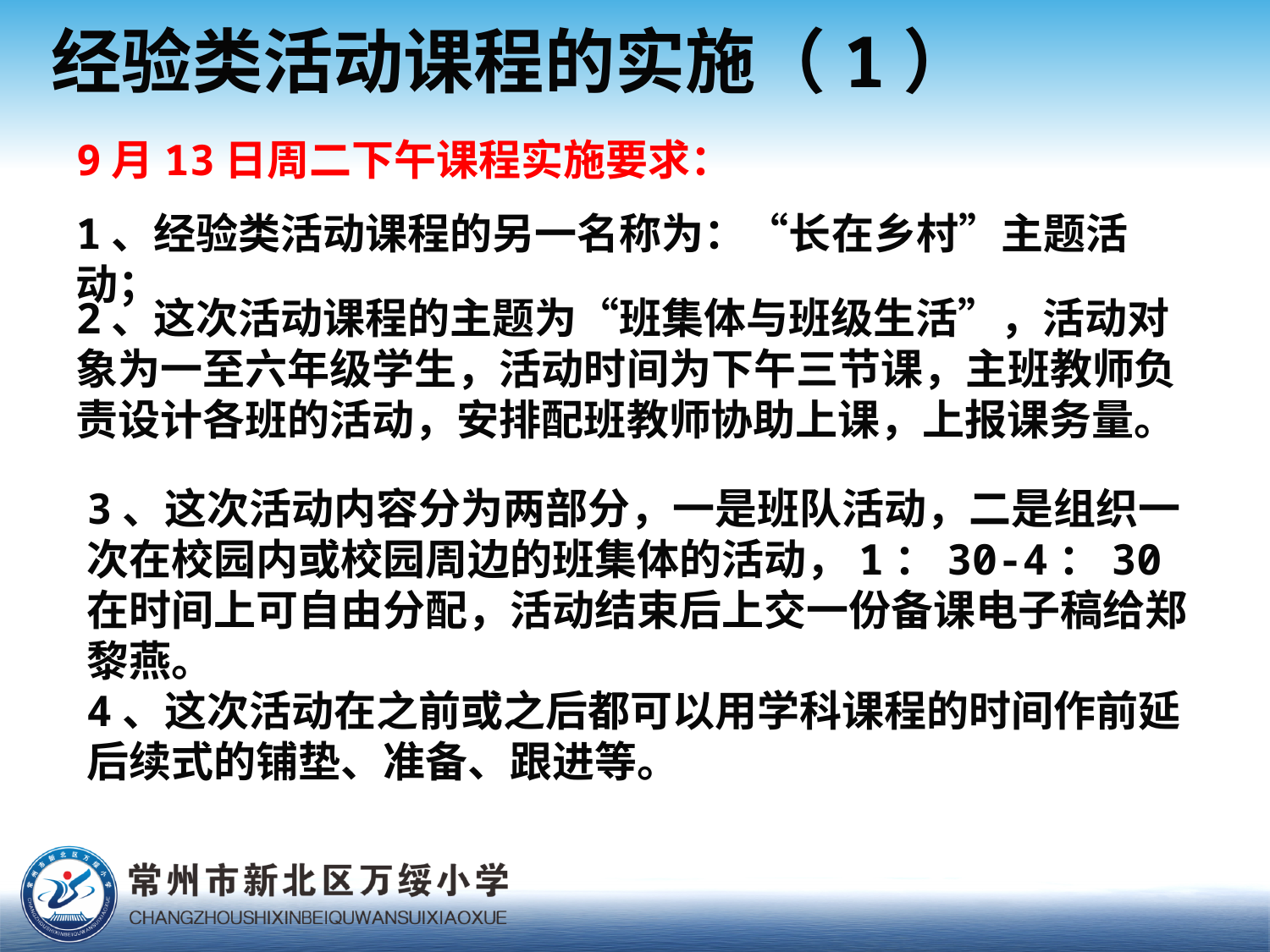

经验类活动课程的实施（1）
9月13日周二下午课程实施要求：
1、经验类活动课程的另一名称为：“长在乡村”主题活动；
2、这次活动课程的主题为“班集体与班级生活”，活动对象为一至六年级学生，活动时间为下午三节课，主班教师负责设计各班的活动，安排配班教师协助上课，上报课务量。
3、这次活动内容分为两部分，一是班队活动，二是组织一次在校园内或校园周边的班集体的活动，1：30-4：30在时间上可自由分配，活动结束后上交一份备课电子稿给郑黎燕。
4、这次活动在之前或之后都可以用学科课程的时间作前延后续式的铺垫、准备、跟进等。